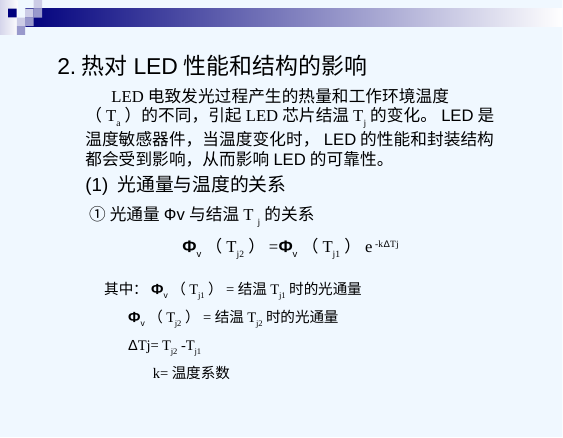

2.热对LED性能和结构的影响
        LED电致发光过程产生的热量和工作环境温度（Ta）的不同，引起LED芯片结温Tj的变化。LED是温度敏感器件，当温度变化时，LED的性能和封装结构都会受到影响，从而影响LED的可靠性。
(1) 光通量与温度的关系
 ①光通量Фv与结温T j的关系
Фv（Tj2）=Фv（Tj1）e -kΔTj
其中：Фv（Tj1）=结温Tj1时的光通量
      Фv（Tj2）=结温Tj2时的光通量
      ΔTj= Tj2 -Tj1
             k=温度系数

3